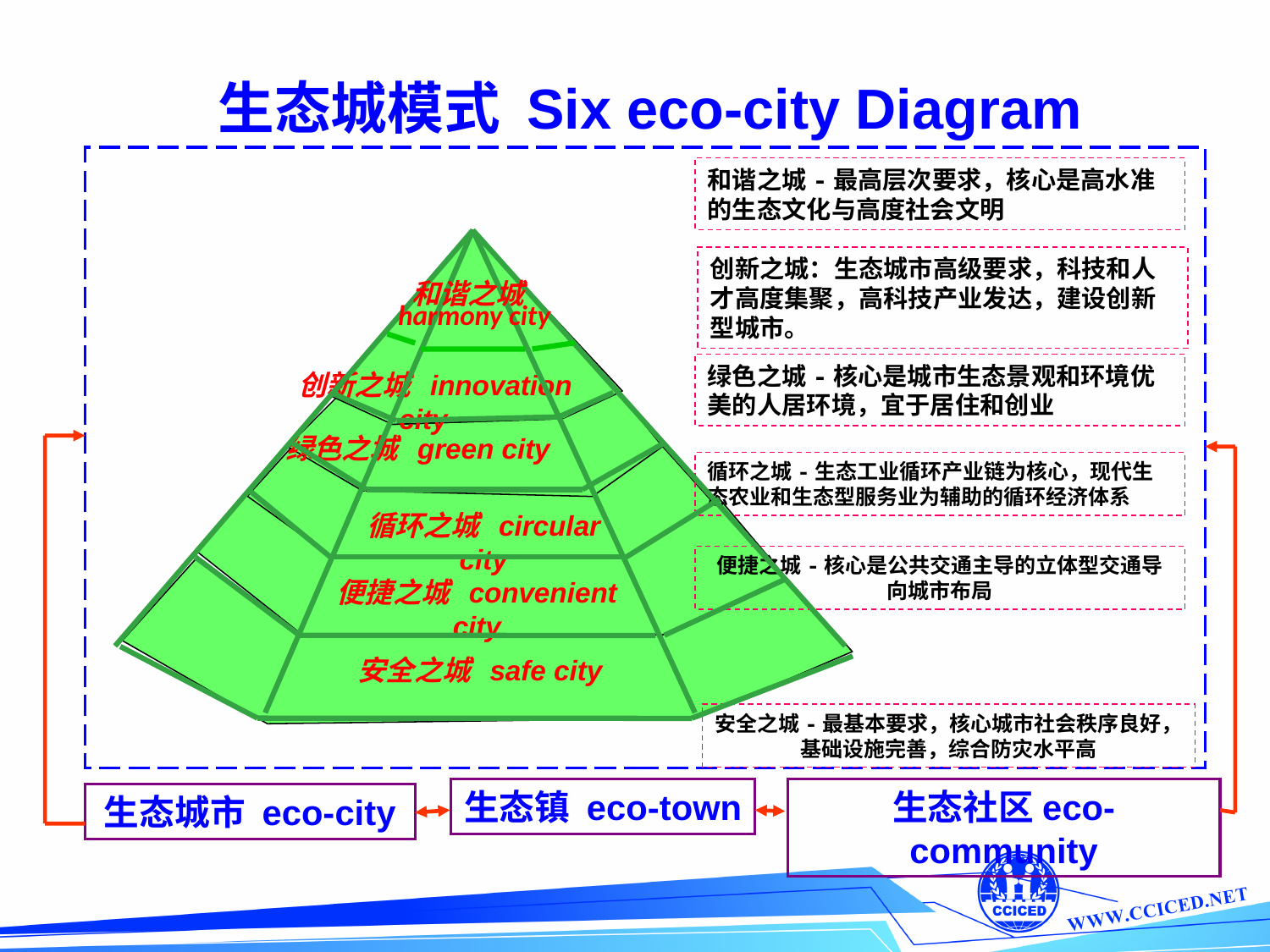

生态城模式 Six eco-city Diagram

和谐之城-最高层次要求，核心是高水准的生态文化与高度社会文明

创新之城：生态城市高级要求，科技和人才高度集聚，高科技产业发达，建设创新型城市。
绿色之城-核心是城市生态景观和环境优美的人居环境，宜于居住和创业

循环之城-生态工业循环产业链为核心，现代生态农业和生态型服务业为辅助的循环经济体系
便捷之城-核心是公共交通主导的立体型交通导向城市布局
安全之城-最基本要求，核心城市社会秩序良好，基础设施完善，综合防灾水平高
生态社区eco-community
生态城市 eco-city

和谐之城
harmony city

创新之城  innovation city
绿色之城  green city
循环之城  circular city

便捷之城  convenient city
安全之城  safe city
生态镇 eco-town